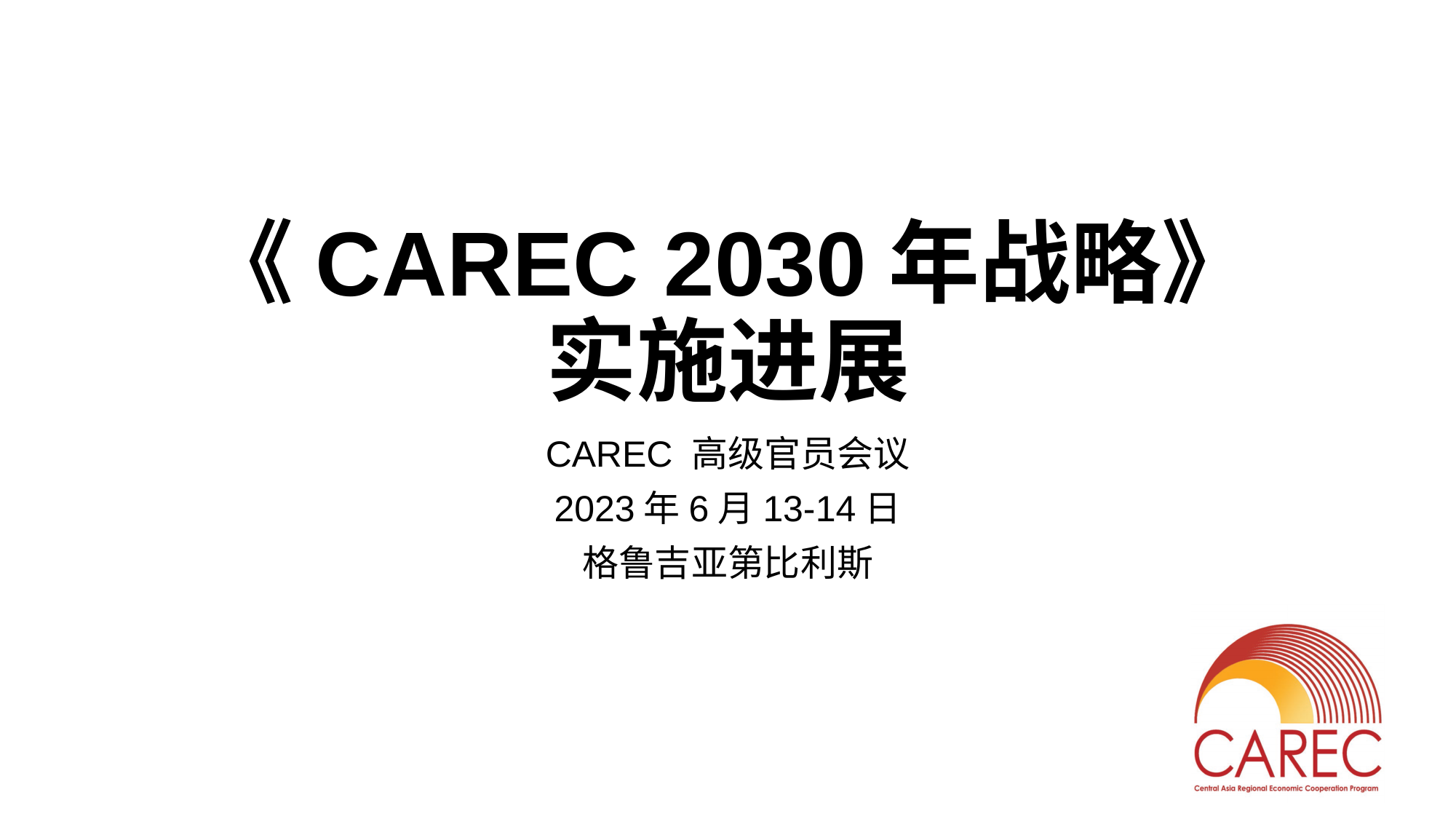

# 《CAREC 2030年战略》 实施进展
CAREC 高级官员会议
2023年6月13-14日
格鲁吉亚第比利斯